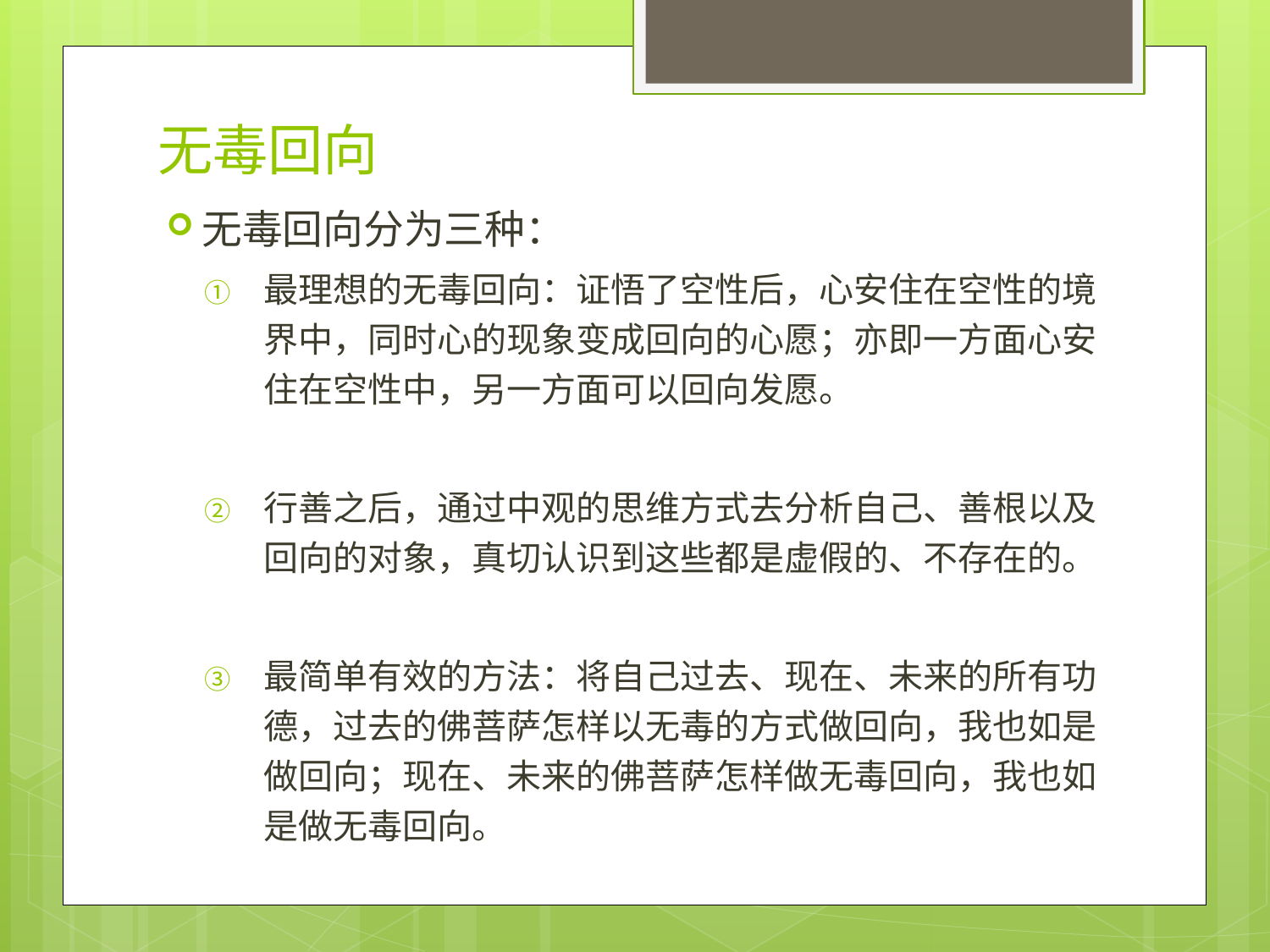

# 无毒回向
无毒回向分为三种：
最理想的无毒回向：证悟了空性后，心安住在空性的境界中，同时心的现象变成回向的心愿；亦即一方面心安住在空性中，另一方面可以回向发愿。

行善之后，通过中观的思维方式去分析自己、善根以及回向的对象，真切认识到这些都是虚假的、不存在的。

最简单有效的方法：将自己过去、现在、未来的所有功德，过去的佛菩萨怎样以无毒的方式做回向，我也如是做回向；现在、未来的佛菩萨怎样做无毒回向，我也如是做无毒回向。